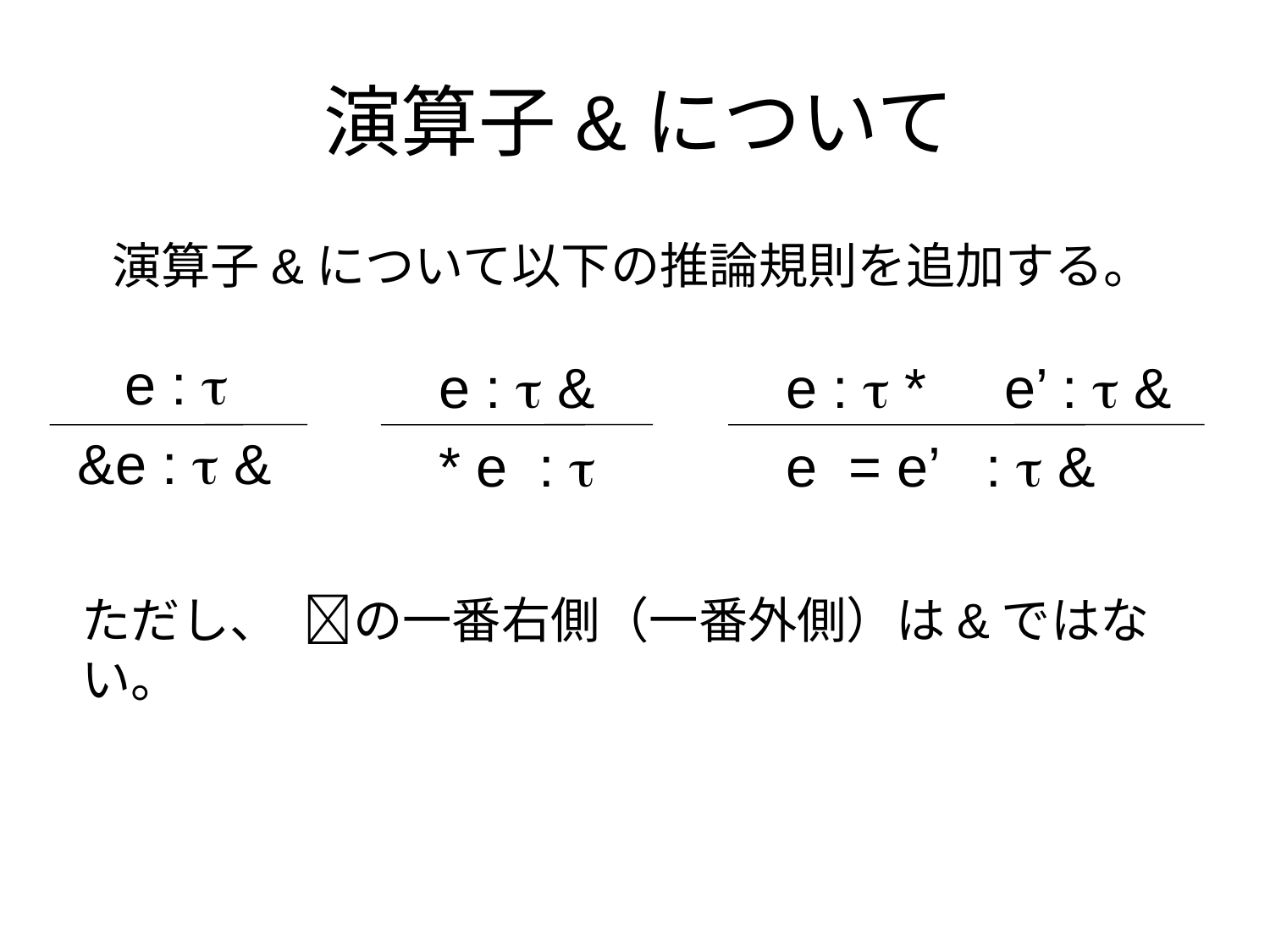

# 演算子&について
演算子&について以下の推論規則を追加する。
    e : τ
 &e : τ &
 e : τ &
 * e  : τ
 e : τ *     e’ : τ &
 e  = e’   : τ &
ただし、 τの一番右側（一番外側）は&ではない。